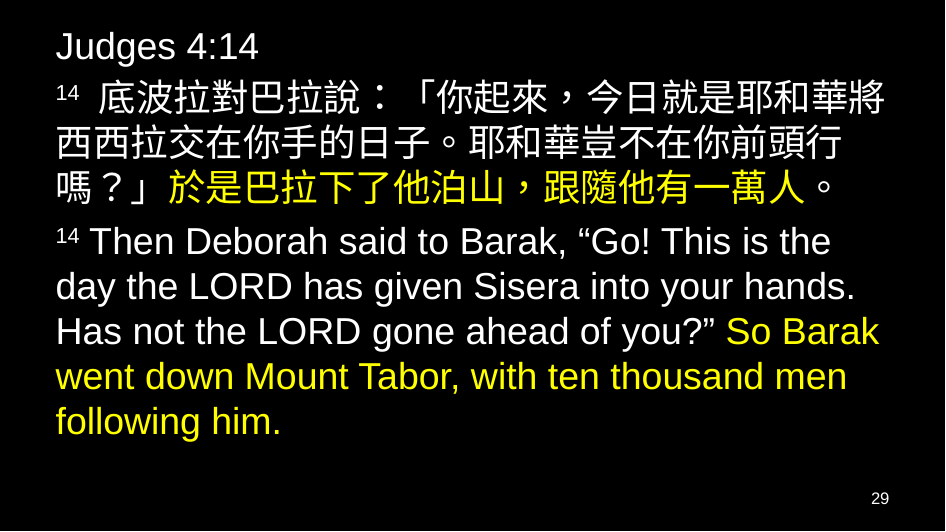

Judges 4:14
14 底波拉對巴拉說：「你起來，今日就是耶和華將西西拉交在你手的日子。耶和華豈不在你前頭行嗎？」於是巴拉下了他泊山，跟隨他有一萬人。
14 Then Deborah said to Barak, “Go! This is the day the Lord has given Sisera into your hands. Has not the Lord gone ahead of you?” So Barak went down Mount Tabor, with ten thousand men following him.

29